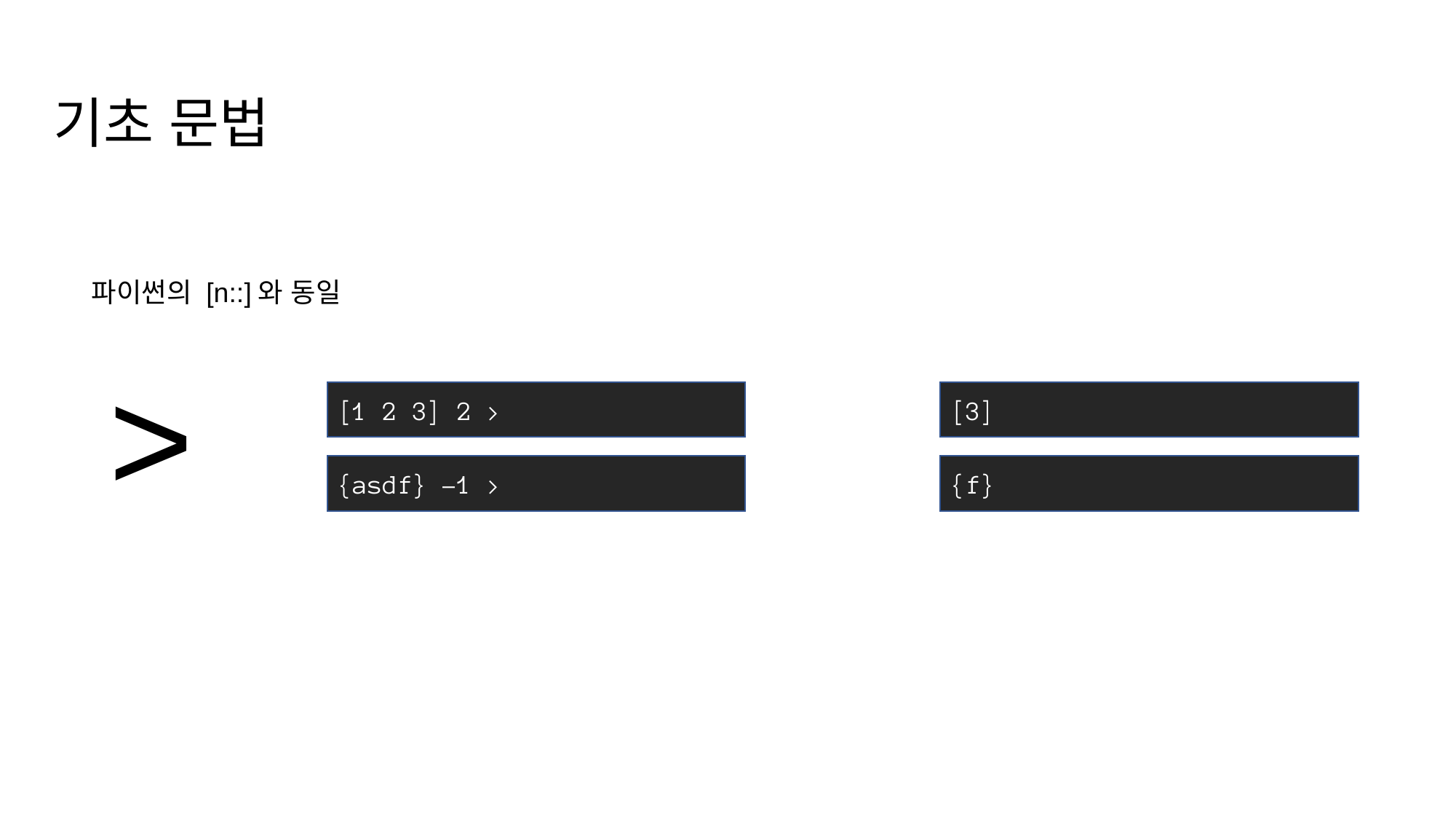

기초 문법
>
파이썬의 [n::]와 동일
[1 2 3] 2 >
[3]
{asdf} -1 >
{f}